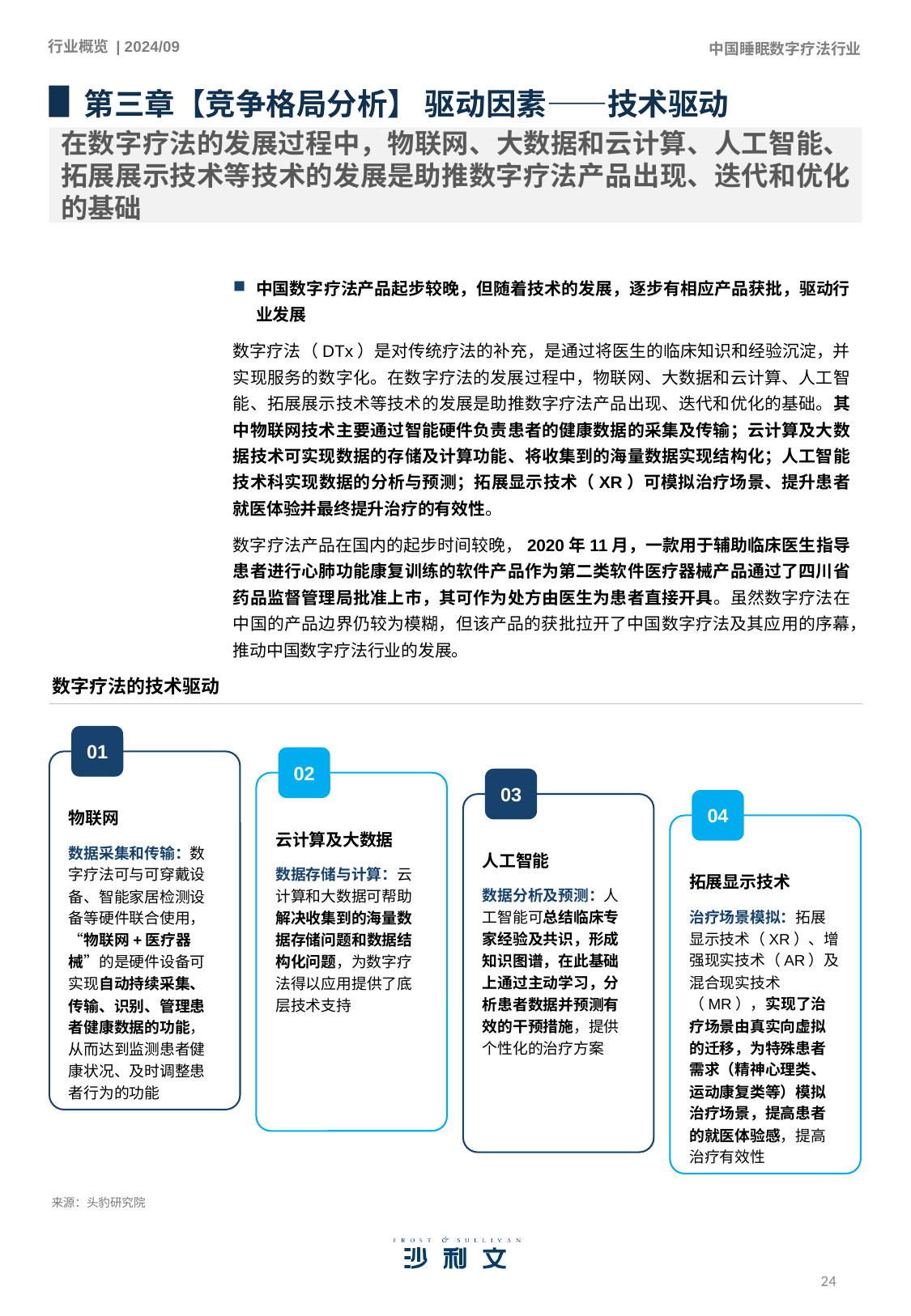

第三章【竞争格局分析】 驱动因素——技术驱动

在数字疗法的发展过程中，物联网、大数据和云计算、人工智能、拓展展示技术等技术的发展是助推数字疗法产品出现、迭代和优化的基础
中国数字疗法产品起步较晚，但随着技术的发展，逐步有相应产品获批，驱动行业发展
数字疗法（DTx）是对传统疗法的补充，是通过将医生的临床知识和经验沉淀，并实现服务的数字化。在数字疗法的发展过程中，物联网、大数据和云计算、人工智能、拓展展示技术等技术的发展是助推数字疗法产品出现、迭代和优化的基础。其中物联网技术主要通过智能硬件负责患者的健康数据的采集及传输；云计算及大数据技术可实现数据的存储及计算功能、将收集到的海量数据实现结构化；人工智能技术科实现数据的分析与预测；拓展显示技术（XR）可模拟治疗场景、提升患者就医体验并最终提升治疗的有效性。
数字疗法产品在国内的起步时间较晚，2020年11月，一款用于辅助临床医生指导患者进行心肺功能康复训练的软件产品作为第二类软件医疗器械产品通过了四川省药品监督管理局批准上市，其可作为处方由医生为患者直接开具。虽然数字疗法在中国的产品边界仍较为模糊，但该产品的获批拉开了中国数字疗法及其应用的序幕，推动中国数字疗法行业的发展。
数字疗法的技术驱动
01

物联网
数据采集和传输：数字疗法可与可穿戴设备、智能家居检测设备等硬件联合使用，“物联网+医疗器械”的是硬件设备可实现自动持续采集、传输、识别、管理患者健康数据的功能，从而达到监测患者健康状况、及时调整患者行为的功能
02

云计算及大数据
数据存储与计算：云计算和大数据可帮助解决收集到的海量数据存储问题和数据结构化问题，为数字疗法得以应用提供了底层技术支持
03

人工智能
数据分析及预测：人工智能可总结临床专家经验及共识，形成知识图谱，在此基础上通过主动学习，分析患者数据并预测有效的干预措施，提供个性化的治疗方案
04

拓展显示技术
治疗场景模拟：拓展显示技术（XR）、增强现实技术（AR）及混合现实技术（MR），实现了治疗场景由真实向虚拟的迁移，为特殊患者需求（精神心理类、运动康复类等）模拟治疗场景，提高患者的就医体验感，提高治疗有效性
来源：头豹研究院